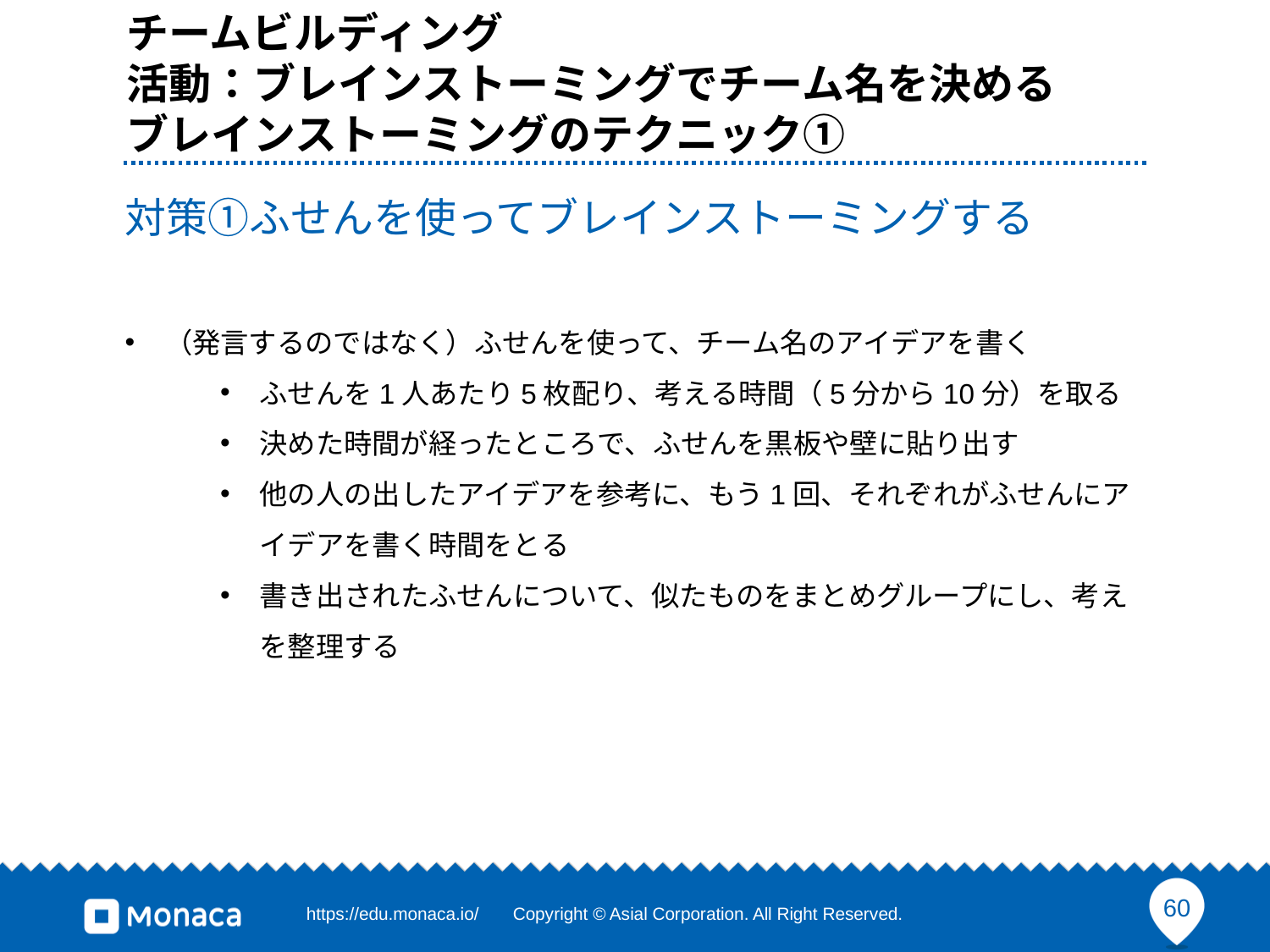

# チームビルディング 活動：ブレインストーミングでチーム名を決める ブレインストーミングのテクニック①
対策①ふせんを使ってブレインストーミングする

（発言するのではなく）ふせんを使って、チーム名のアイデアを書く
ふせんを1人あたり5枚配り、考える時間（5分から10分）を取る
決めた時間が経ったところで、ふせんを黒板や壁に貼り出す
他の人の出したアイデアを参考に、もう1回、それぞれがふせんにアイデアを書く時間をとる
書き出されたふせんについて、似たものをまとめグループにし、考えを整理する